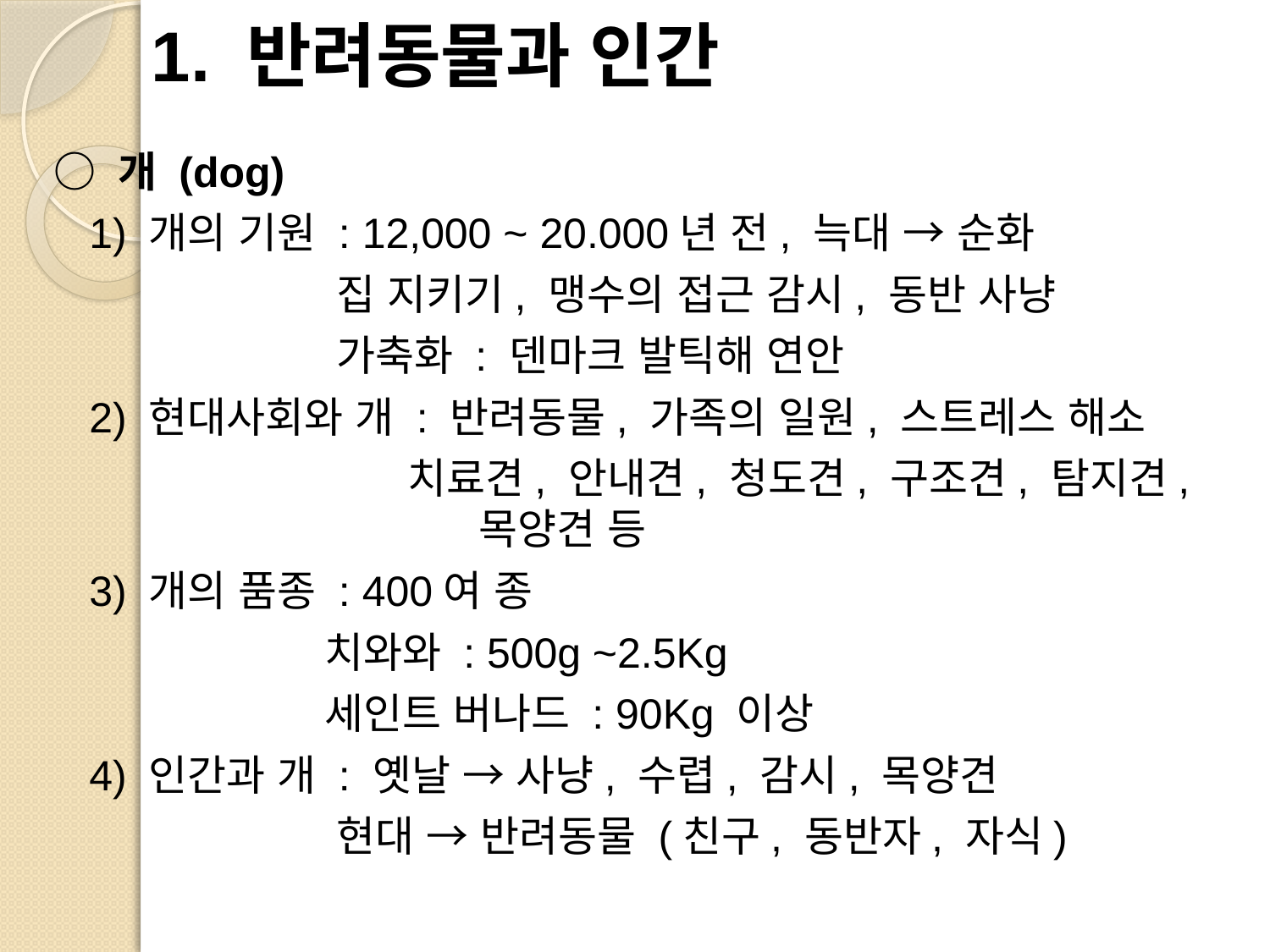

# 1. 반려동물과 인간
○ 개 (dog)
   1) 개의 기원 : 12,000 ~ 20.000년 전, 늑대 → 순화
                       집 지키기, 맹수의 접근 감시, 동반 사냥
                       가축화 : 덴마크 발틱해 연안
   2) 현대사회와 개 : 반려동물, 가족의 일원, 스트레스 해소
                             치료견, 안내견, 청도견, 구조견, 탐지견,  	                     목양견 등
   3) 개의 품종 : 400여 종
                      치와와 : 500g ~2.5Kg
                      세인트 버나드 : 90Kg 이상
   4) 인간과 개 : 옛날 → 사냥, 수렵, 감시, 목양견
                       현대 → 반려동물 (친구, 동반자, 자식)